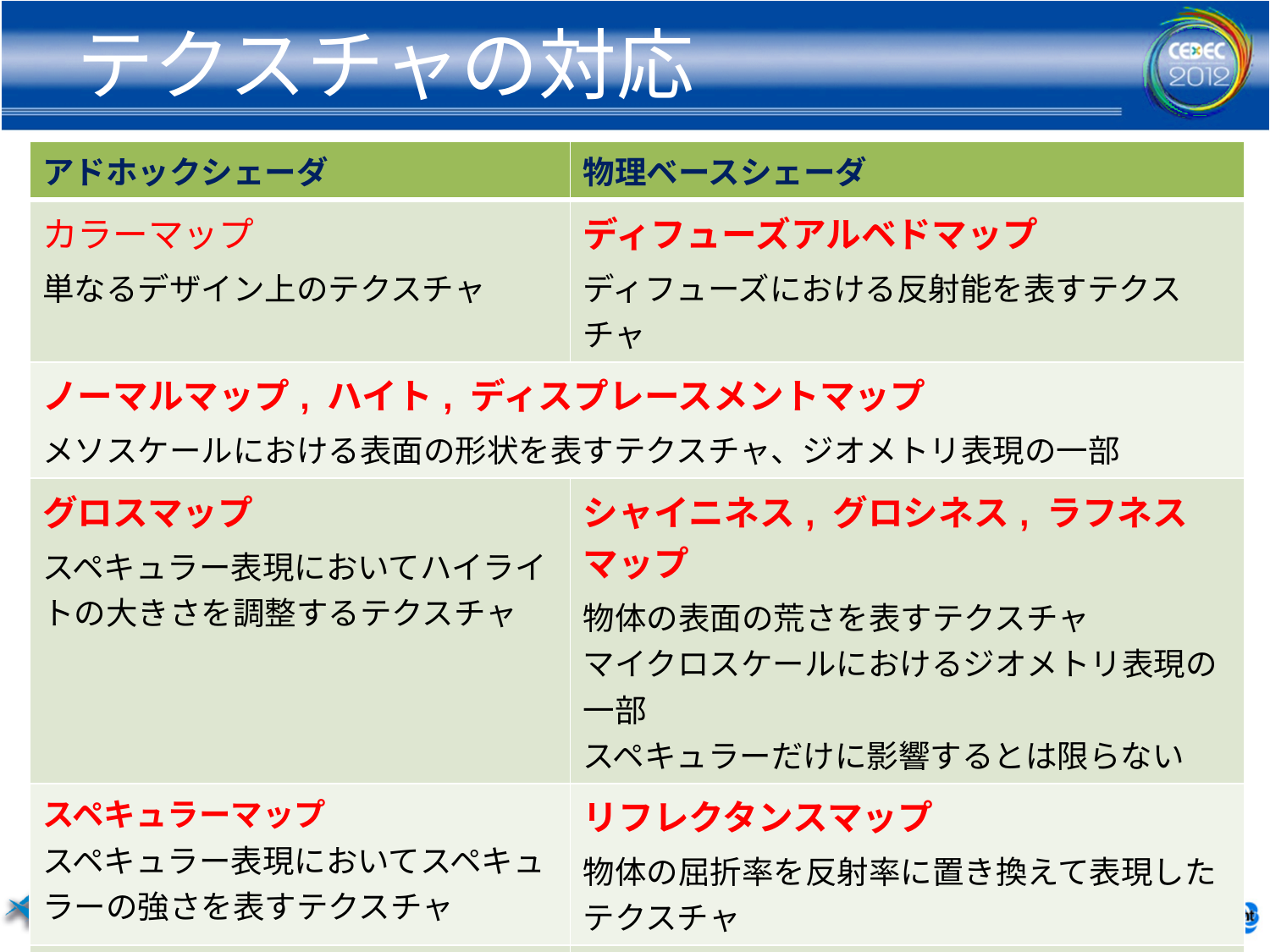

# テクスチャの対応
| アドホックシェーダ | 物理ベースシェーダ |
| --- | --- |
| カラーマップ 単なるデザイン上のテクスチャ | ディフューズアルベドマップ ディフューズにおける反射能を表すテクスチャ |
| ノーマルマップ, ハイト, ディスプレースメントマップ メソスケールにおける表面の形状を表すテクスチャ、ジオメトリ表現の一部 |  |
| グロスマップ スペキュラー表現においてハイライトの大きさを調整するテクスチャ | シャイニネス, グロシネス, ラフネスマップ 物体の表面の荒さを表すテクスチャ マイクロスケールにおけるジオメトリ表現の一部 スペキュラーだけに影響するとは限らない |
| スペキュラーマップ スペキュラー表現においてスペキュラーの強さを表すテクスチャ | リフレクタンスマップ 物体の屈折率を反射率に置き換えて表現した テクスチャ |
| フレネルマップ フレネル表現と言われるエフェクトを調整するテクスチャ | 対応するテクスチャはなし 物理ベースにおいてフレネルは表現の一種ではなくBRDFモデルの一部なのでそもそもON,OFFするようなものではない |